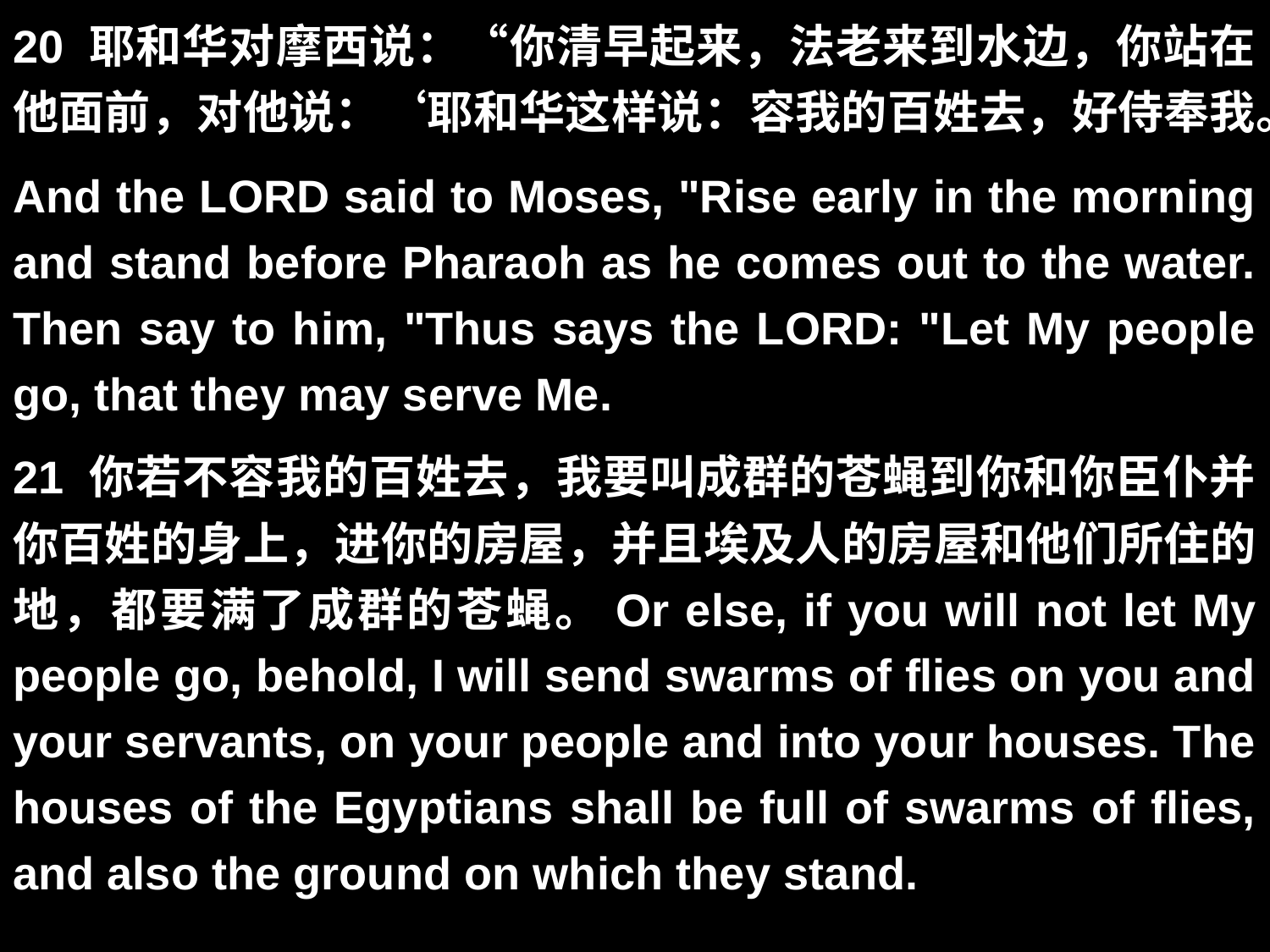

20 耶和华对摩西说：“你清早起来，法老来到水边，你站在他面前，对他说：‘耶和华这样说：容我的百姓去，好侍奉我。
And the LORD said to Moses, "Rise early in the morning and stand before Pharaoh as he comes out to the water. Then say to him, "Thus says the LORD: "Let My people go, that they may serve Me.
21 你若不容我的百姓去，我要叫成群的苍蝇到你和你臣仆并你百姓的身上，进你的房屋，并且埃及人的房屋和他们所住的地，都要满了成群的苍蝇。Or else, if you will not let My people go, behold, I will send swarms of flies on you and your servants, on your people and into your houses. The houses of the Egyptians shall be full of swarms of flies, and also the ground on which they stand.